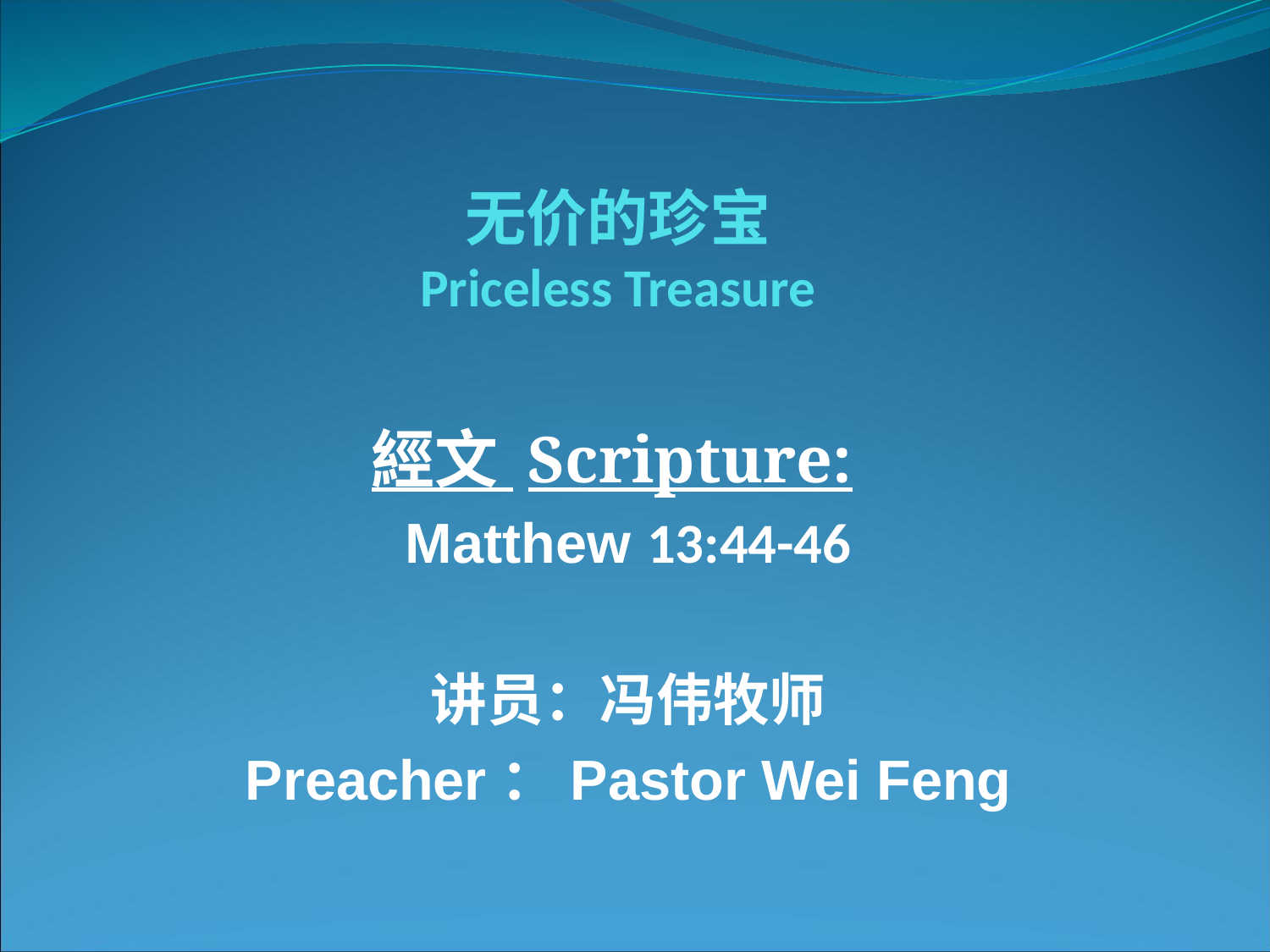

# 无价的珍宝 Priceless Treasure
經文 Scripture:
Matthew 13:44-46

讲员：冯伟牧师
Preacher：Pastor Wei Feng